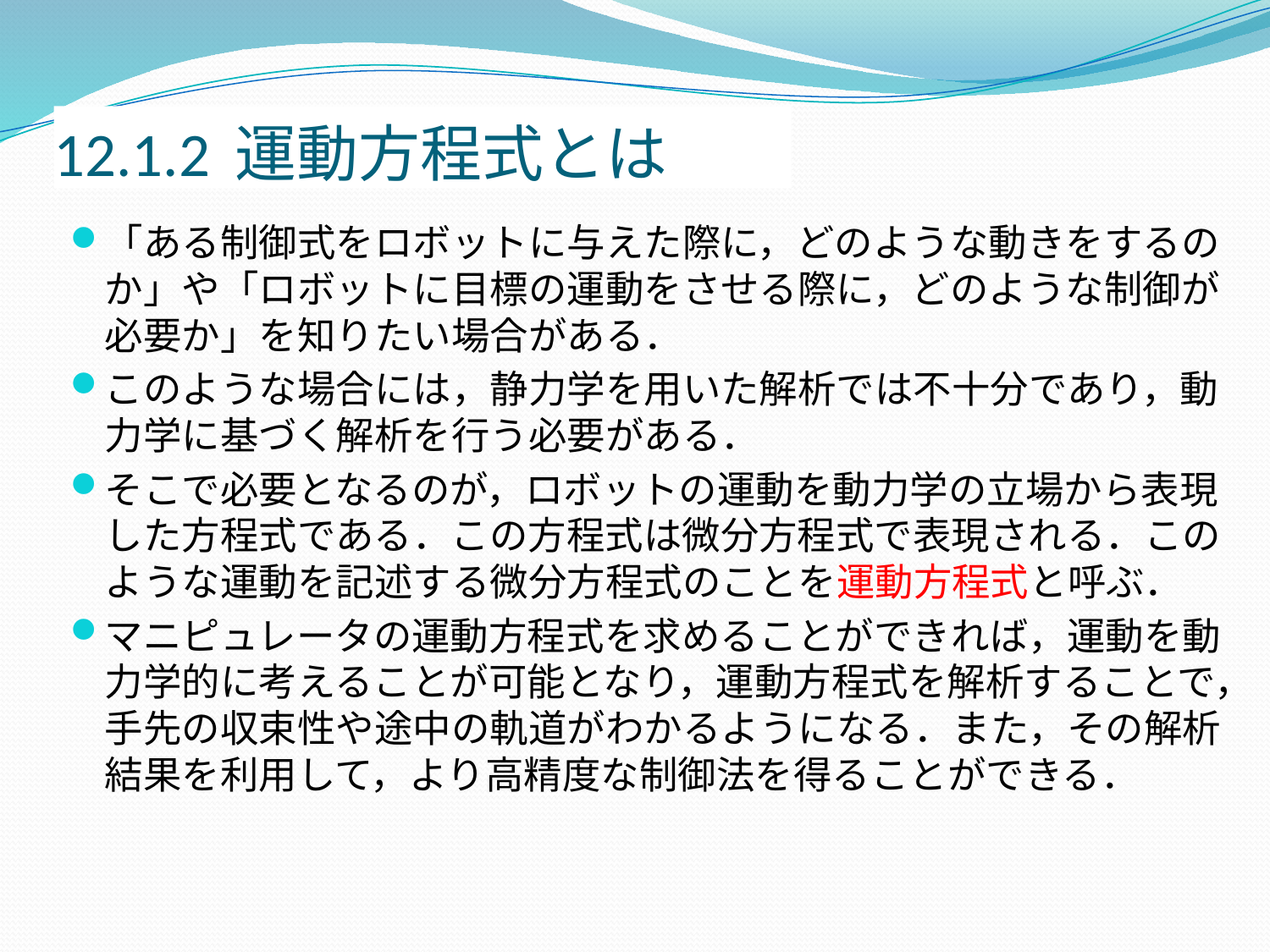

# 12.1.2 運動方程式とは
「ある制御式をロボットに与えた際に，どのような動きをするのか」や「ロボットに目標の運動をさせる際に，どのような制御が必要か」を知りたい場合がある．
このような場合には，静力学を用いた解析では不十分であり，動力学に基づく解析を行う必要がある．
そこで必要となるのが，ロボットの運動を動力学の立場から表現した方程式である．この方程式は微分方程式で表現される．このような運動を記述する微分方程式のことを運動方程式と呼ぶ．
マニピュレータの運動方程式を求めることができれば，運動を動力学的に考えることが可能となり，運動方程式を解析することで，手先の収束性や途中の軌道がわかるようになる．また，その解析結果を利用して，より高精度な制御法を得ることができる．